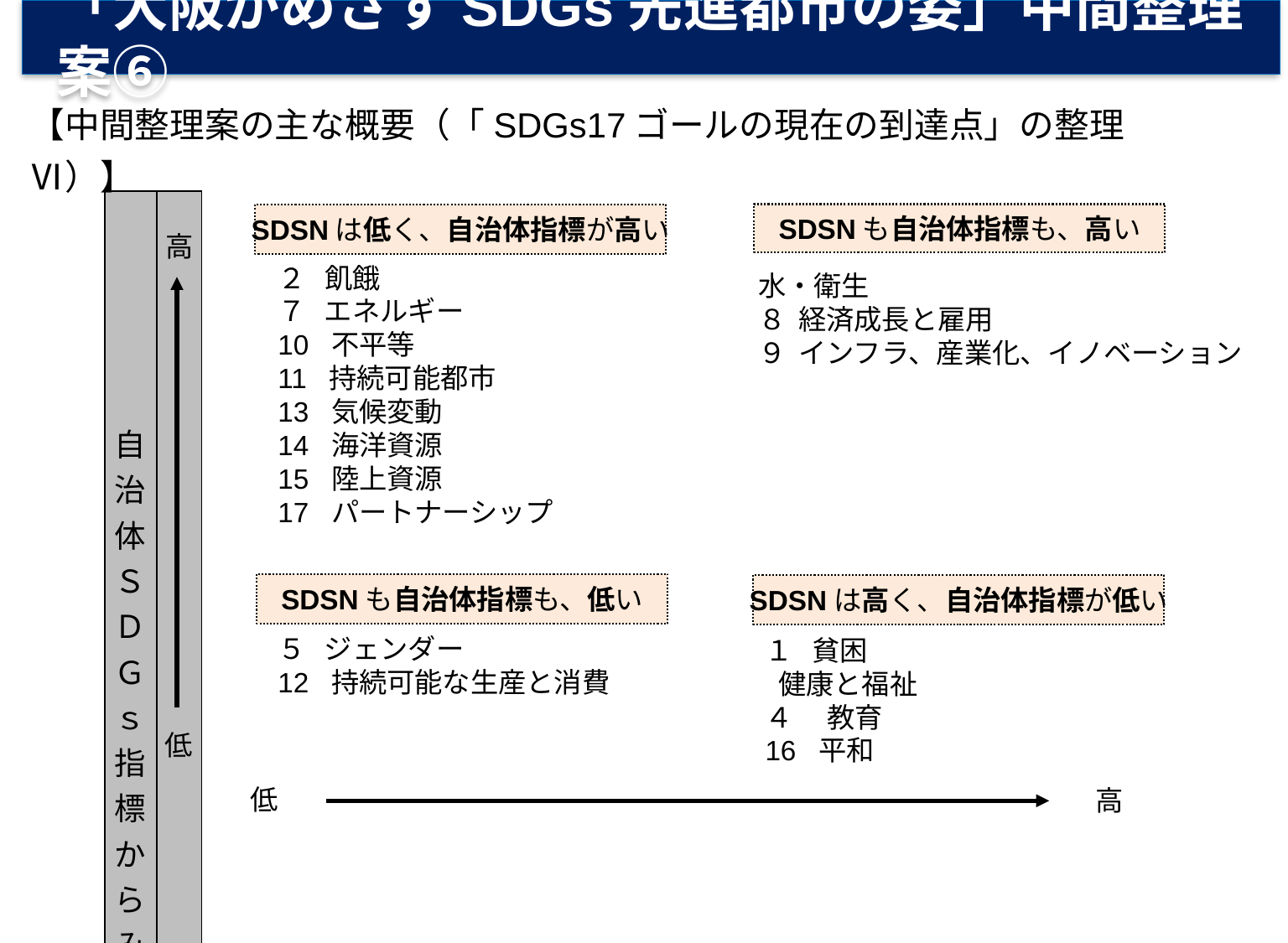

「大阪がめざすSDGs先進都市の姿」中間整理案⑥
【中間整理案の主な概要（「SDGs17ゴールの現在の到達点」の整理Ⅵ）】
| 自治体ＳＤＧｓ指標からみた評価 |  |  |  |  |  |
| --- | --- | --- | --- | --- | --- |
|  |  |  |  |  |  |
|  |  |  |  |  |  |
|  |  |  |  |  |  |
|  |  |  |  |  |  |
|  |  | ＳＤＳＮからみた評価 |  |  |  |
SDSNも自治体指標も、高い
SDSNは低く、自治体指標が高い
高
水・衛生
８  経済成長と雇用
９  インフラ、産業化、イノベーション
２   飢餓
７   エネルギー
10  不平等
11  持続可能都市
13  気候変動
14  海洋資源
15  陸上資源
17  パートナーシップ
SDSNも自治体指標も、低い
SDSNは高く、自治体指標が低い
１   貧困
 健康と福祉
４　 教育
16  平和
５   ジェンダー
12  持続可能な生産と消費
低
低
高